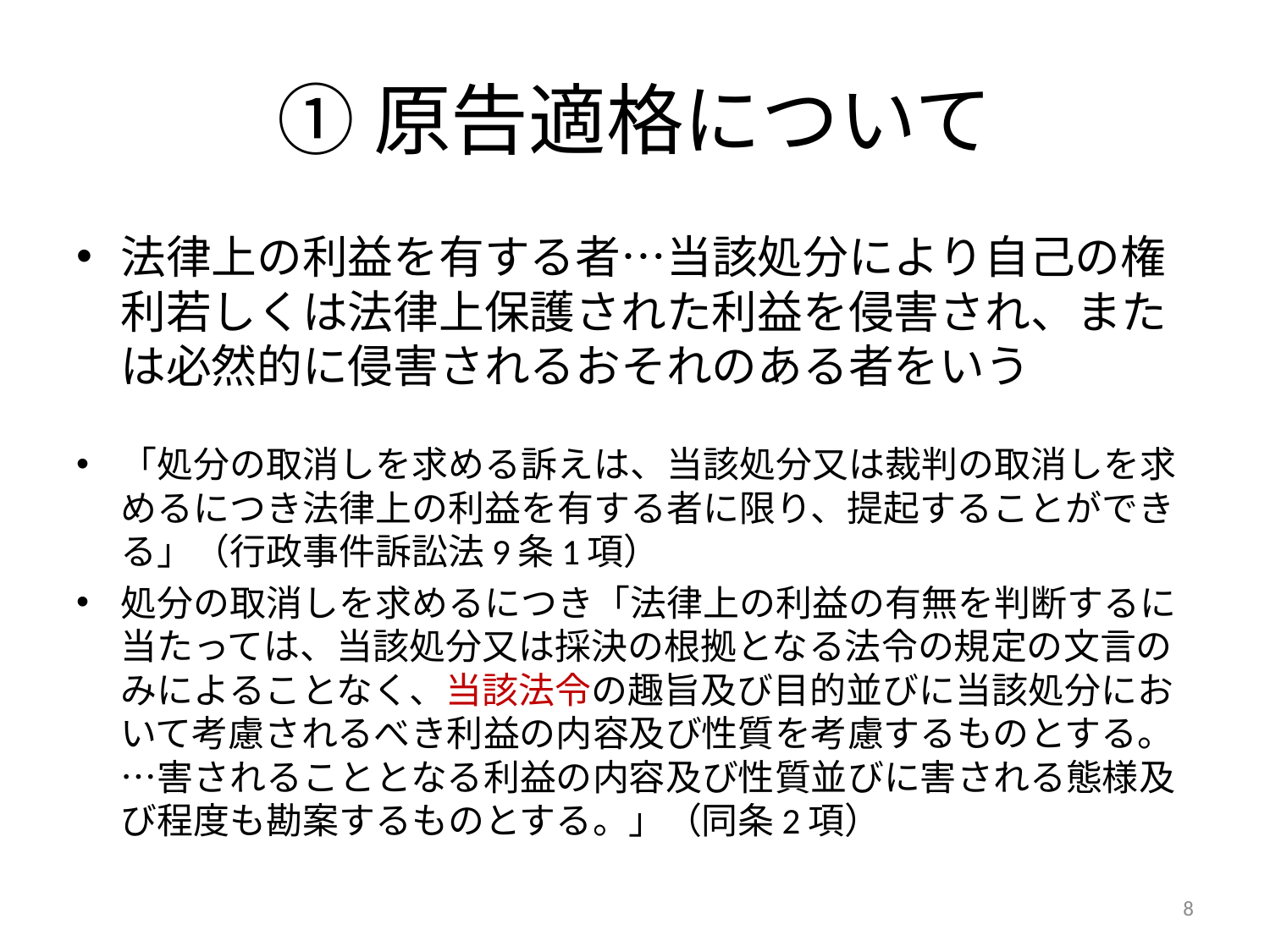

# ①原告適格について
法律上の利益を有する者…当該処分により自己の権利若しくは法律上保護された利益を侵害され、または必然的に侵害されるおそれのある者をいう

「処分の取消しを求める訴えは、当該処分又は裁判の取消しを求めるにつき法律上の利益を有する者に限り、提起することができる」（行政事件訴訟法9条1項）
処分の取消しを求めるにつき「法律上の利益の有無を判断するに当たっては、当該処分又は採決の根拠となる法令の規定の文言のみによることなく、当該法令の趣旨及び目的並びに当該処分において考慮されるべき利益の内容及び性質を考慮するものとする。…害されることとなる利益の内容及び性質並びに害される態様及び程度も勘案するものとする。」（同条2項）

8